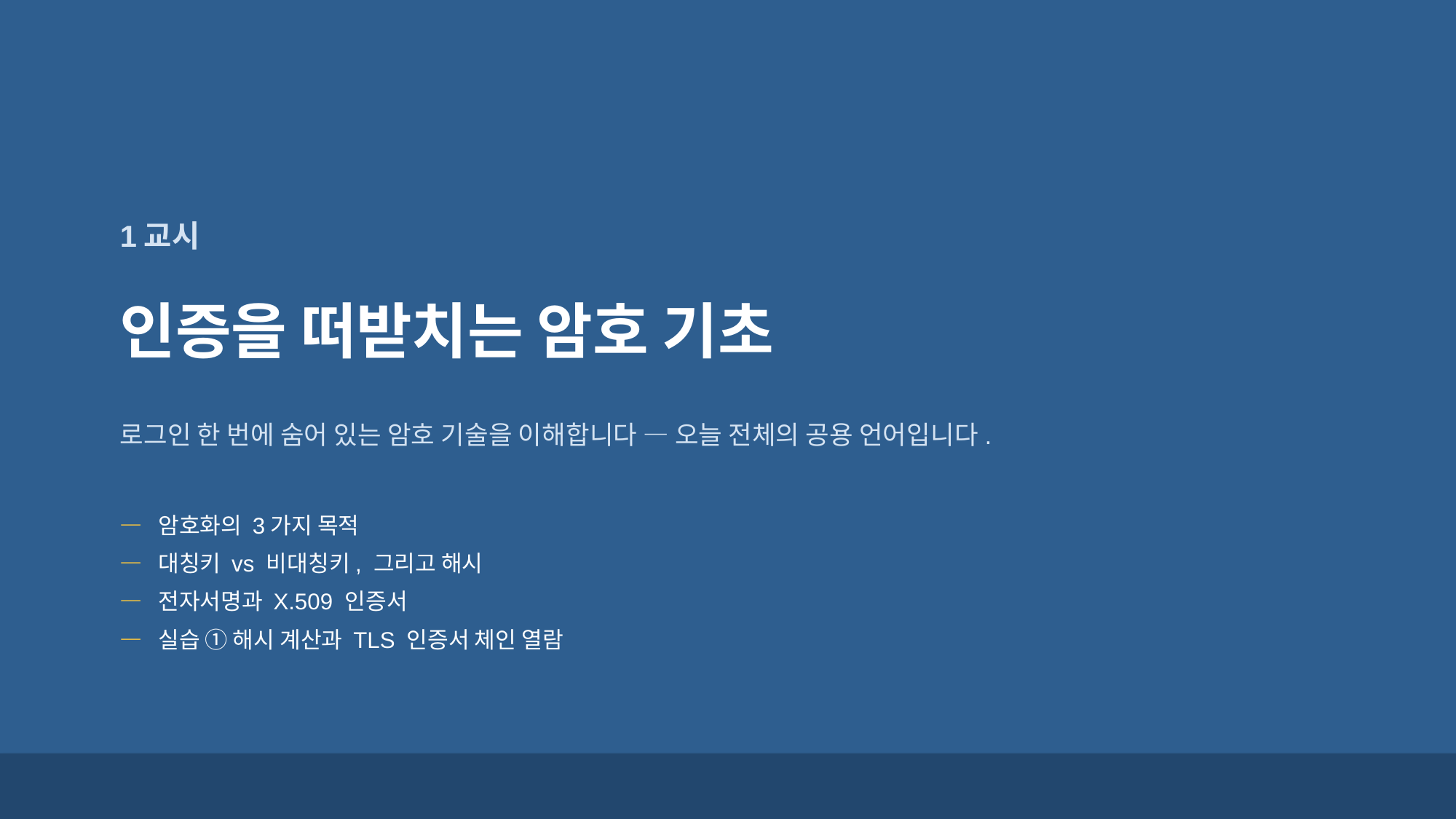

1교시
인증을 떠받치는 암호 기초
로그인 한 번에 숨어 있는 암호 기술을 이해합니다 — 오늘 전체의 공용 언어입니다.
—  암호화의 3가지 목적
—  대칭키 vs 비대칭키, 그리고 해시
—  전자서명과 X.509 인증서
—  실습 ① 해시 계산과 TLS 인증서 체인 열람